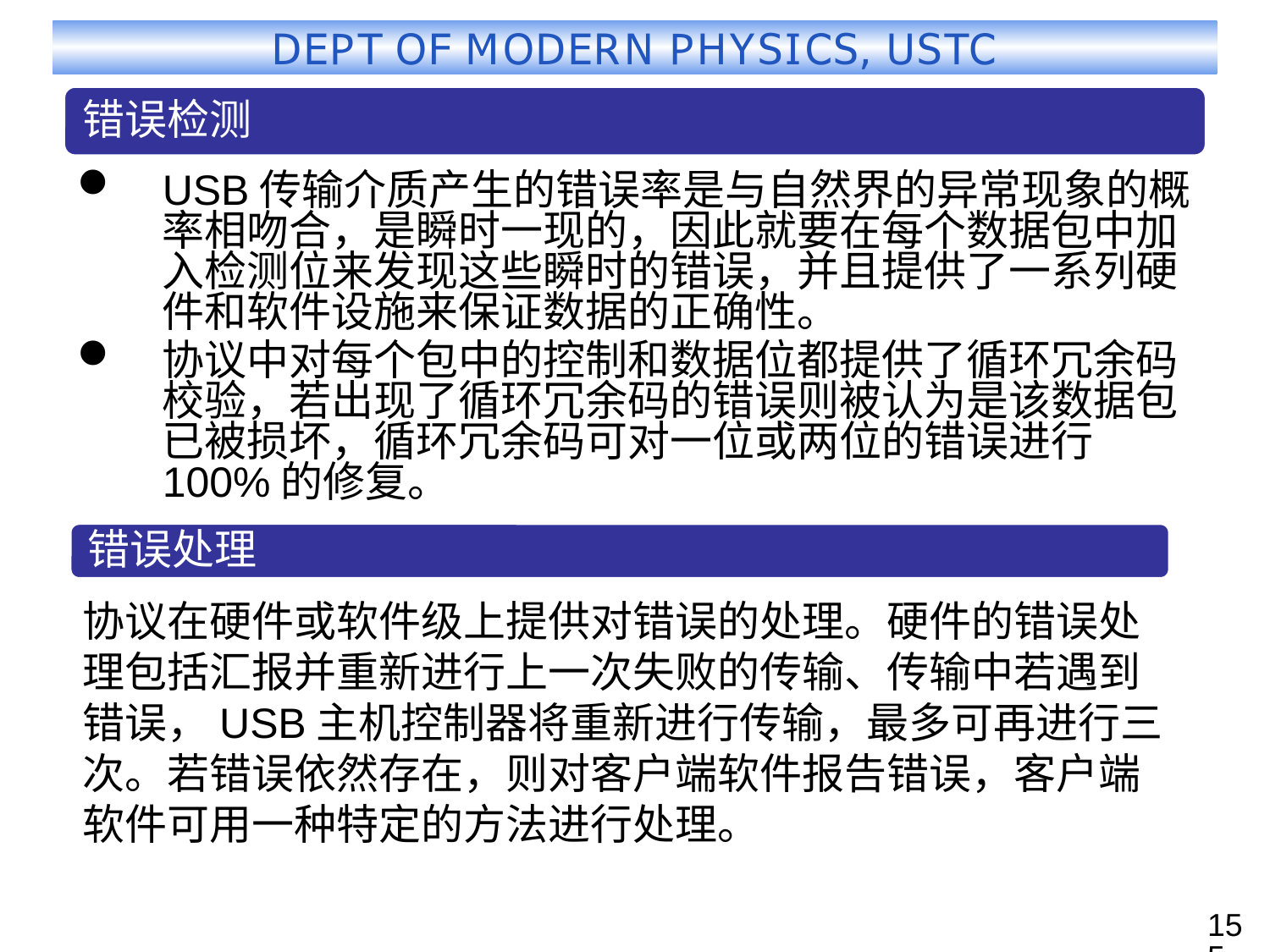

错误检测
USB传输介质产生的错误率是与自然界的异常现象的概率相吻合，是瞬时一现的，因此就要在每个数据包中加入检测位来发现这些瞬时的错误，并且提供了一系列硬件和软件设施来保证数据的正确性。
协议中对每个包中的控制和数据位都提供了循环冗余码校验，若出现了循环冗余码的错误则被认为是该数据包已被损坏，循环冗余码可对一位或两位的错误进行100%的修复。
错误处理
协议在硬件或软件级上提供对错误的处理。硬件的错误处理包括汇报并重新进行上一次失败的传输、传输中若遇到错误，USB主机控制器将重新进行传输，最多可再进行三次。若错误依然存在，则对客户端软件报告错误，客户端软件可用一种特定的方法进行处理。
155